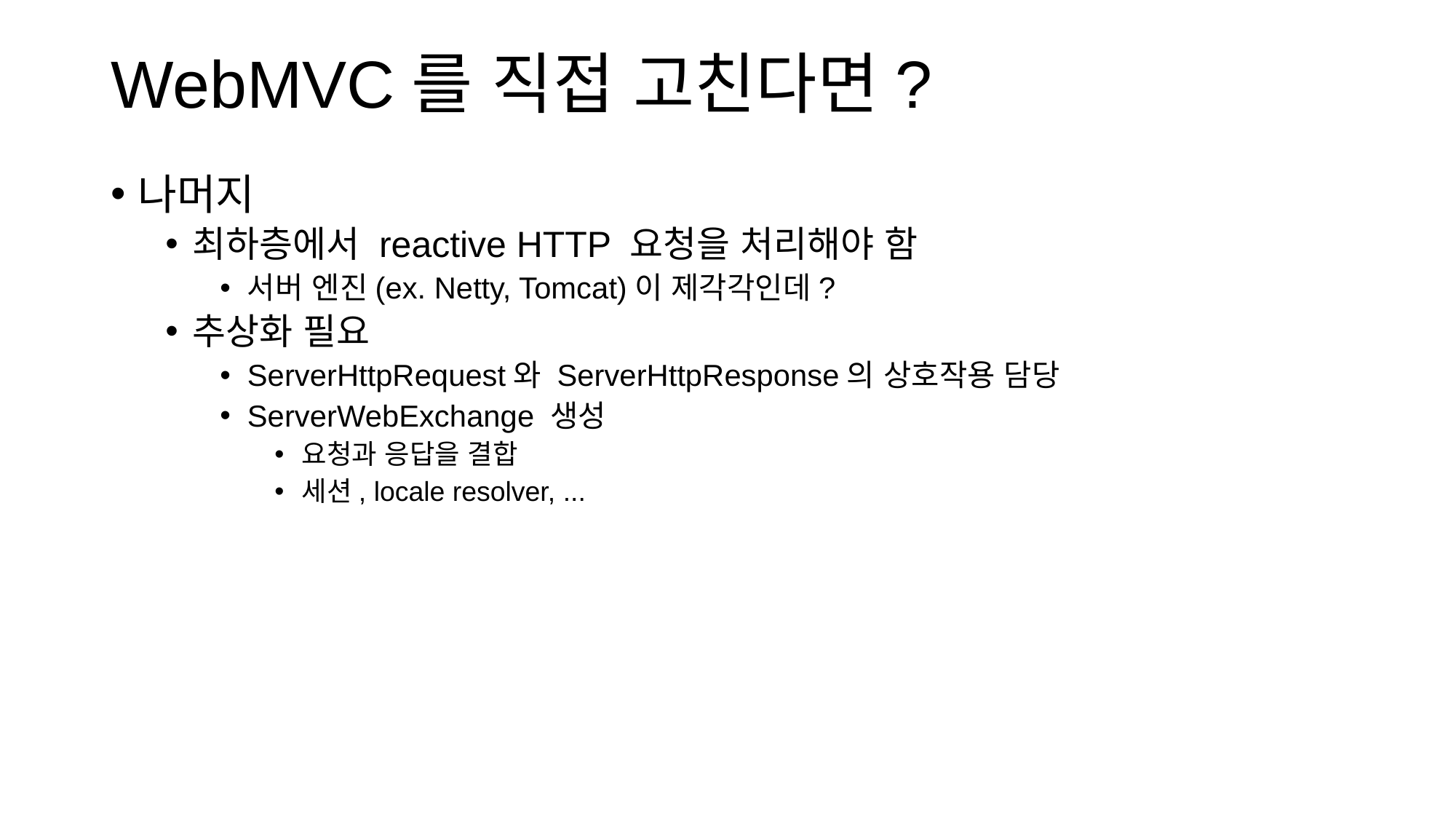

# WebMVC를 직접 고친다면?
나머지
최하층에서 reactive HTTP 요청을 처리해야 함
서버 엔진(ex. Netty, Tomcat)이 제각각인데?
추상화 필요
ServerHttpRequest와 ServerHttpResponse의 상호작용 담당
ServerWebExchange 생성
요청과 응답을 결합
세션, locale resolver, ...